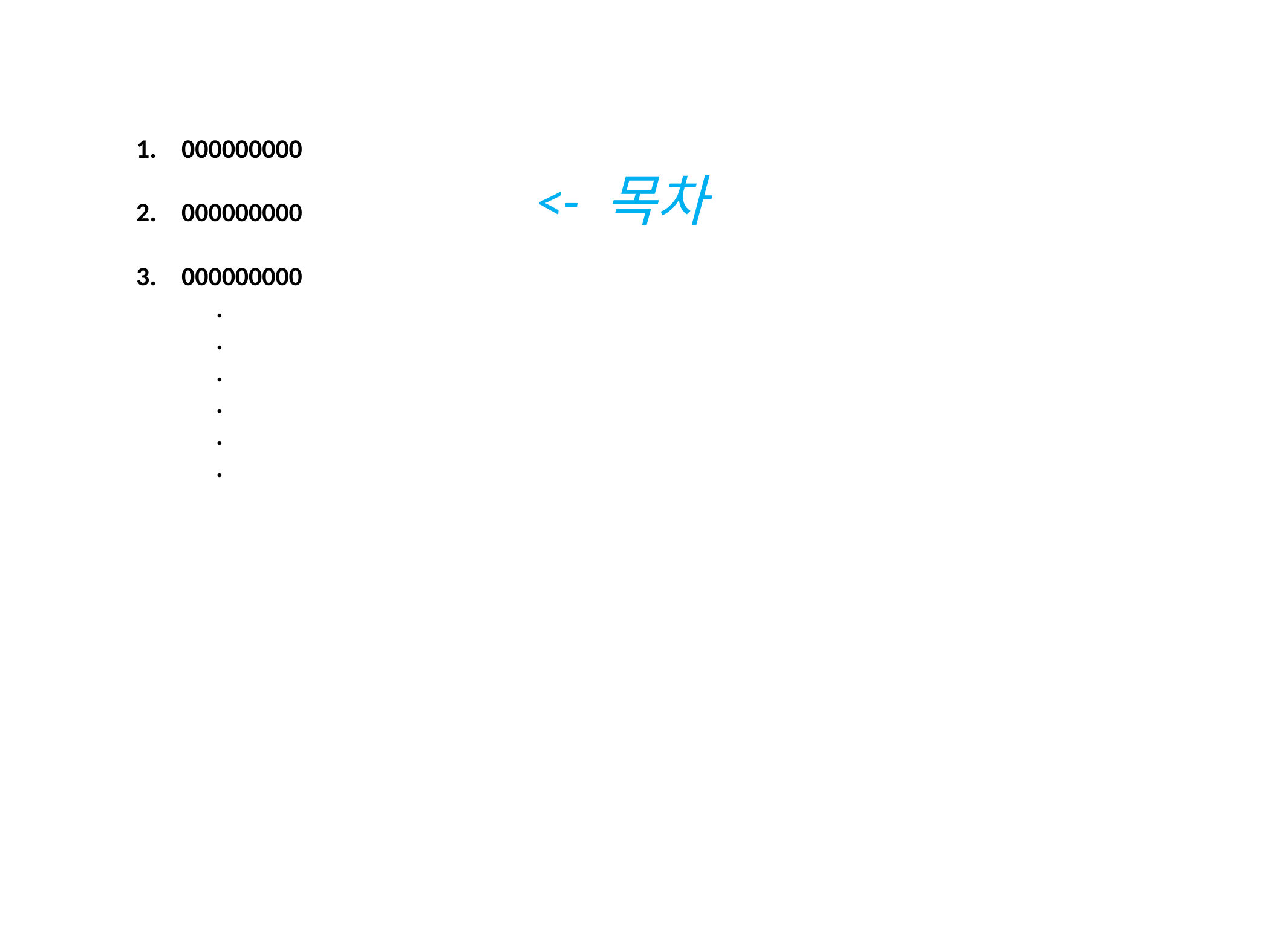

000000000

000000000

000000000
.
.
.
.
.
.
 <- 목차